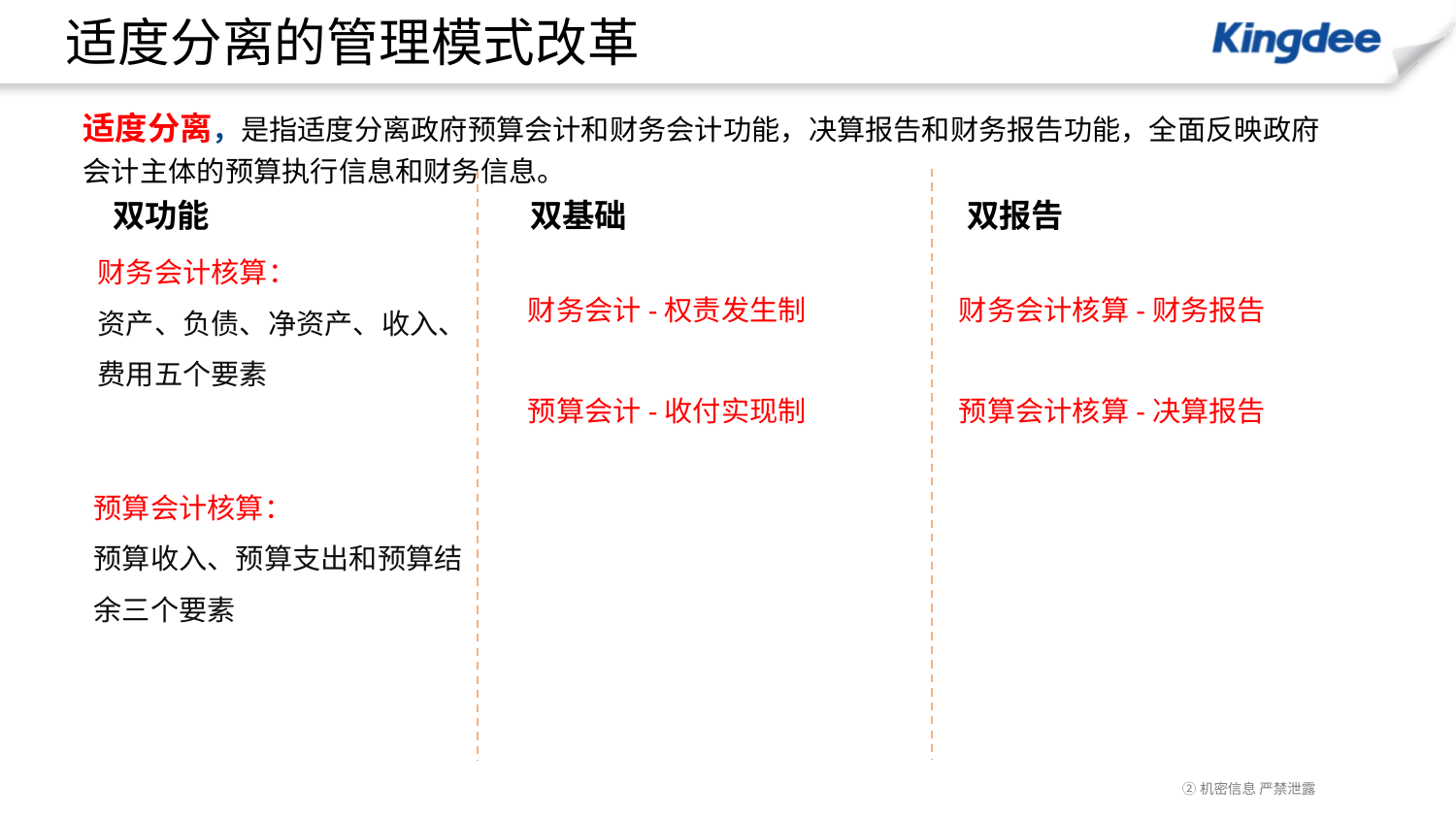

# 适度分离的管理模式改革
适度分离，是指适度分离政府预算会计和财务会计功能，决算报告和财务报告功能，全面反映政府会计主体的预算执行信息和财务信息。
 双功能
双基础
双报告
财务会计核算：
资产、负债、净资产、收入、费用五个要素
财务会计-权责发生制

预算会计-收付实现制

财务会计核算-财务报告

预算会计核算-决算报告
预算会计核算：
预算收入、预算支出和预算结余三个要素